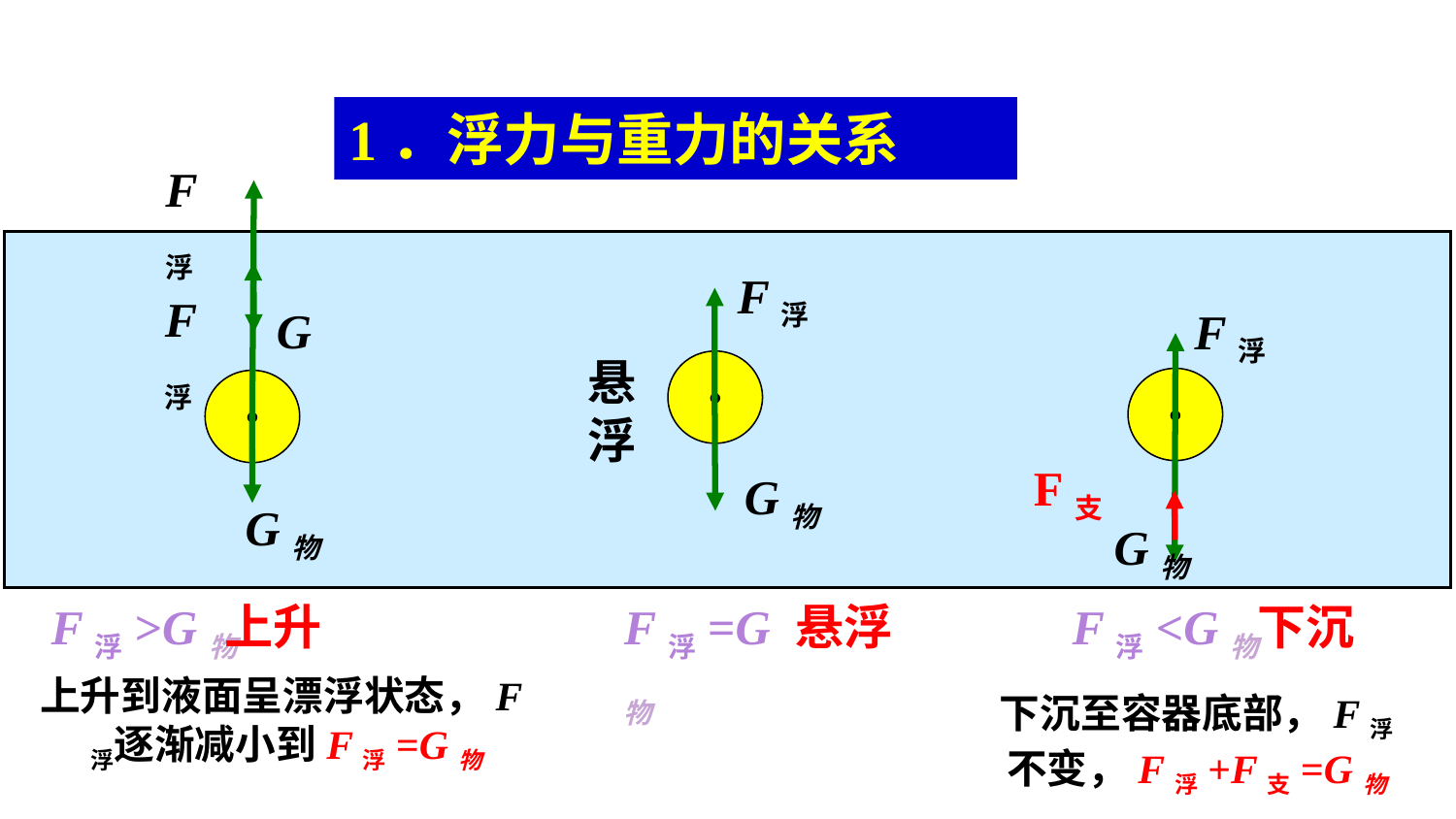

1．浮力与重力的关系
F浮

G

F浮

G物

F浮

G物
F浮

G物
悬浮

F支

上升
F浮>G物
F浮=G物
悬浮
F浮<G物
下沉
上升到液面呈漂浮状态，F浮逐渐减小到F浮=G物
下沉至容器底部，F浮不变，F浮+F支=G物